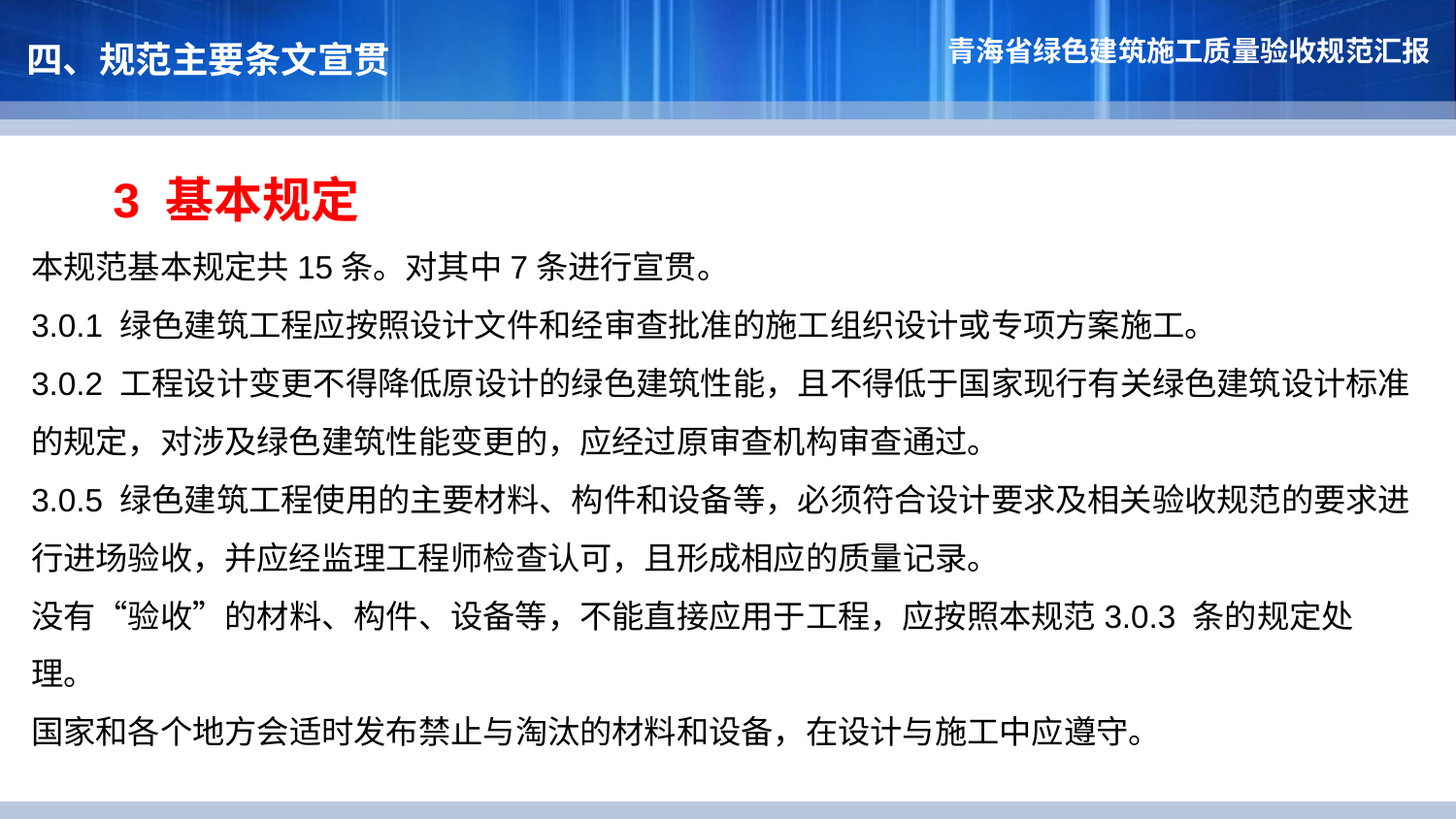

四、规范主要条文宣贯
      3 基本规定
本规范基本规定共15条。对其中7条进行宣贯。
3.0.1 绿色建筑工程应按照设计文件和经审查批准的施工组织设计或专项方案施工。
3.0.2 工程设计变更不得降低原设计的绿色建筑性能，且不得低于国家现行有关绿色建筑设计标准的规定，对涉及绿色建筑性能变更的，应经过原审查机构审查通过。
3.0.5 绿色建筑工程使用的主要材料、构件和设备等，必须符合设计要求及相关验收规范的要求进行进场验收，并应经监理工程师检查认可，且形成相应的质量记录。
没有“验收”的材料、构件、设备等，不能直接应用于工程，应按照本规范3.0.3 条的规定处理。
国家和各个地方会适时发布禁止与淘汰的材料和设备，在设计与施工中应遵守。